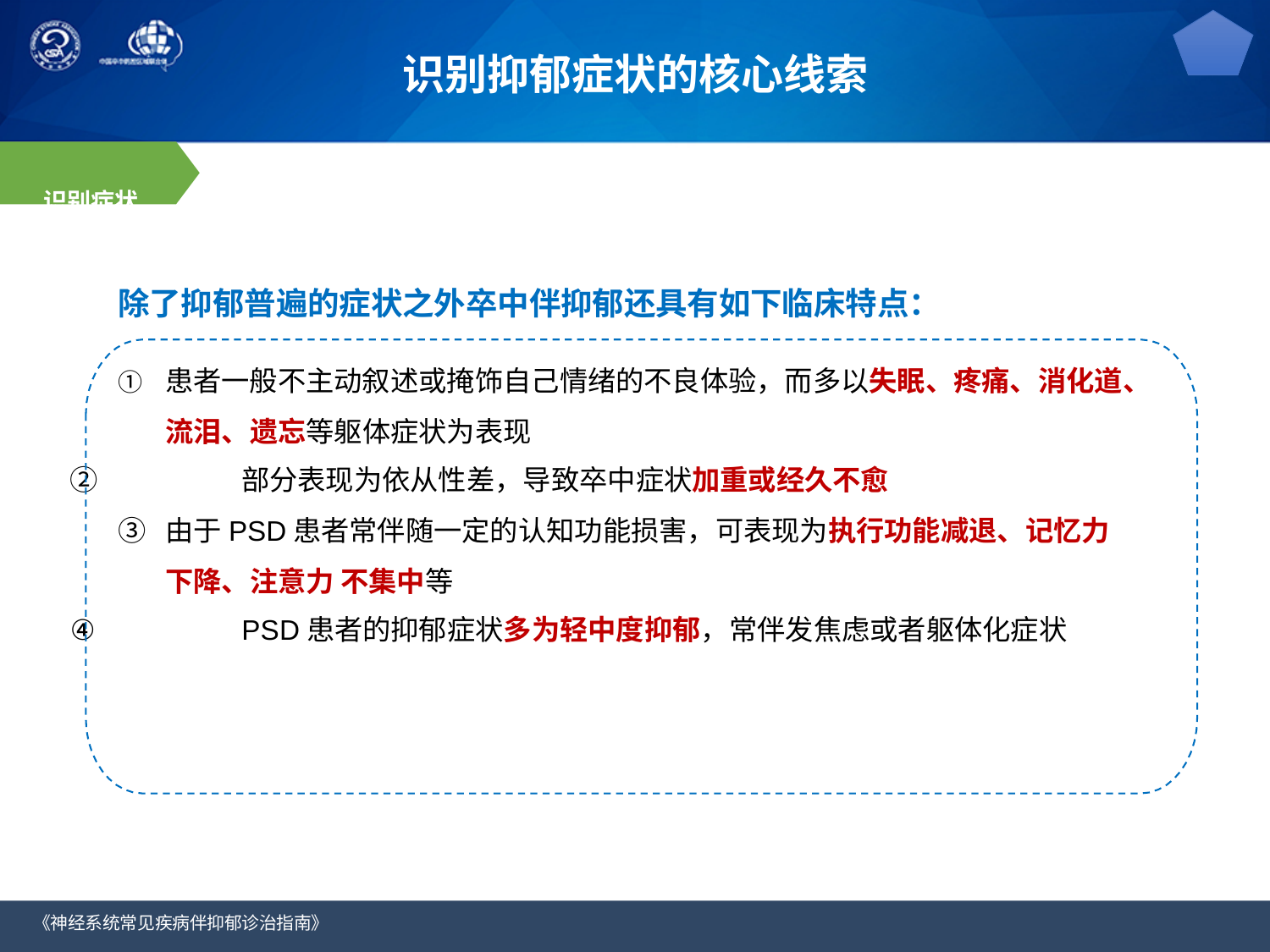

# 识别抑郁症状的核心线索

识别症状

除了抑郁普遍的症状之外卒中伴抑郁还具有如下临床特点：
①	患者一般不主动叙述或掩饰自己情绪的不良体验，而多以失眠、疼痛、消化道、流泪、遗忘等躯体症状为表现
②	部分表现为依从性差，导致卒中症状加重或经久不愈
③	由于PSD患者常伴随一定的认知功能损害，可表现为执行功能减退、记忆力下降、注意力 不集中等
④	PSD患者的抑郁症状多为轻中度抑郁，常伴发焦虑或者躯体化症状

工业设计系

《神经系统常见疾病伴抑郁诊治指南》